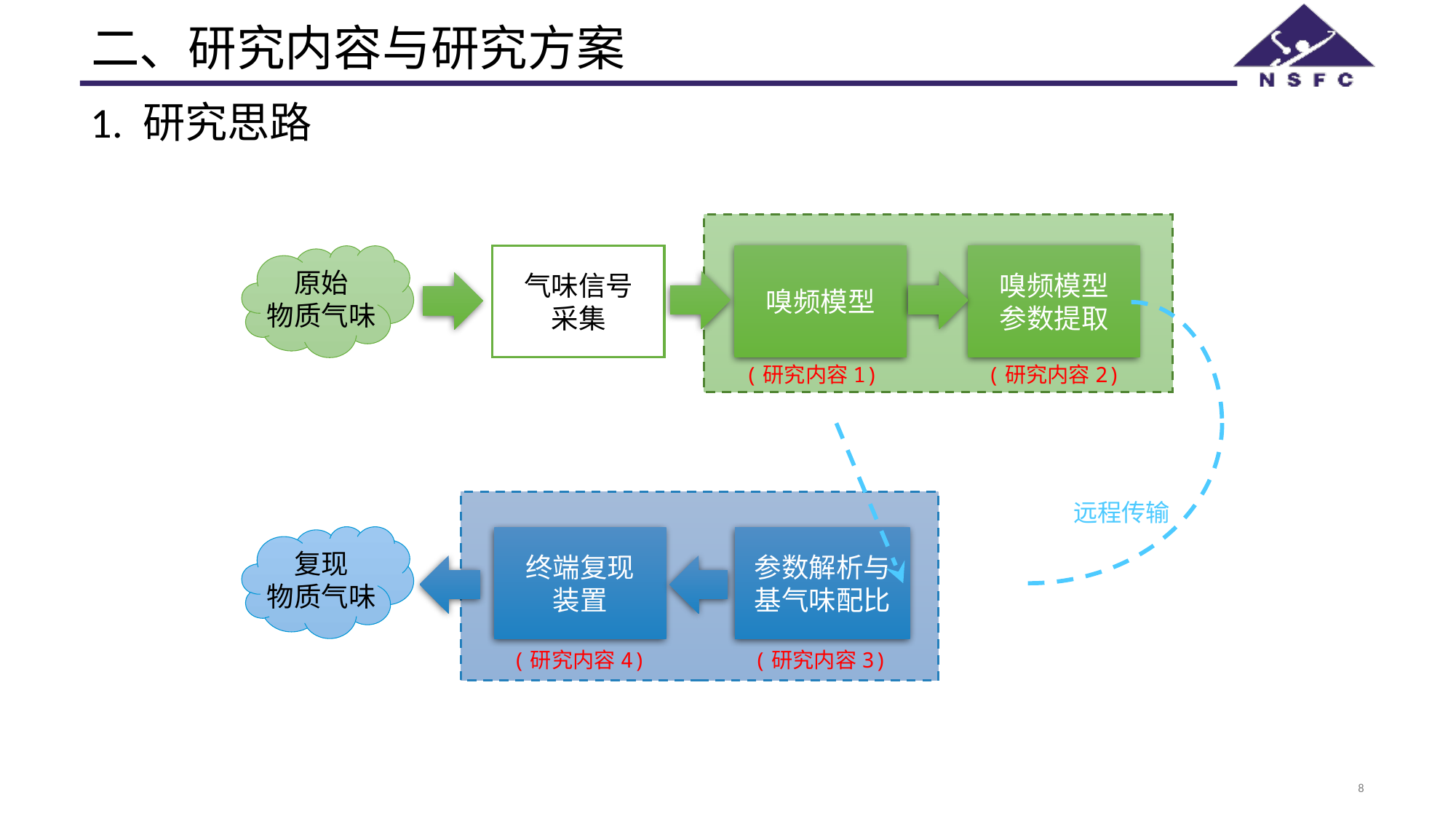

# 二、研究内容与研究方案
1. 研究思路

原始
物质气味
气味信号
采集
嗅频模型
嗅频模型
参数提取

(研究内容2)
(研究内容1)

远程传输
复现
物质气味
终端复现
装置
参数解析与
基气味配比

(研究内容4)
(研究内容3)

8